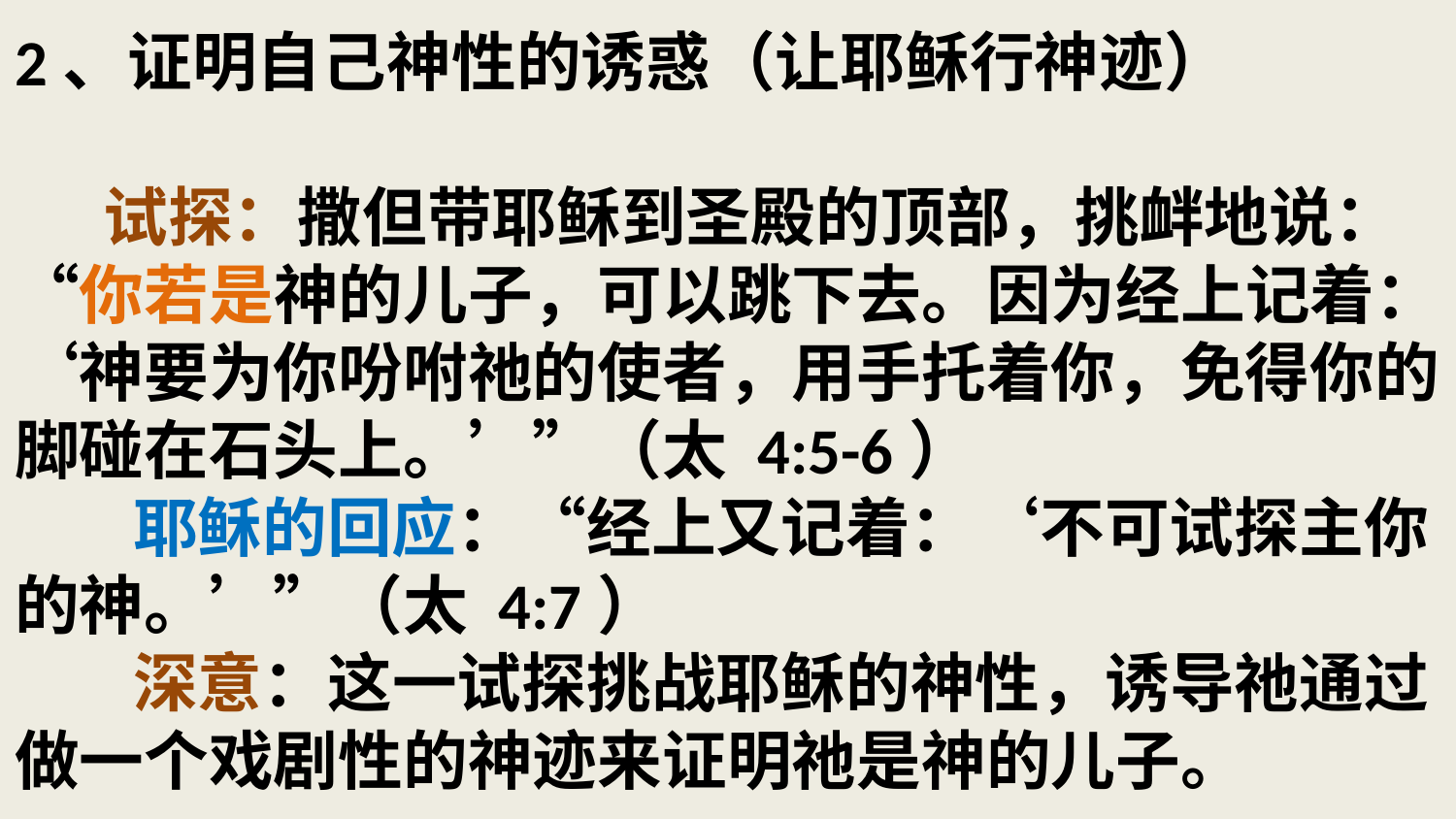

# 2、证明自己神性的诱惑（让耶稣行神迹） 试探：撒但带耶稣到圣殿的顶部，挑衅地说：“你若是神的儿子，可以跳下去。因为经上记着：‘神要为你吩咐祂的使者，用手托着你，免得你的脚碰在石头上。’”（太 4:5-6） 耶稣的回应：“经上又记着：‘不可试探主你的神。’”（太 4:7） 深意：这一试探挑战耶稣的神性，诱导祂通过做一个戏剧性的神迹来证明祂是神的儿子。